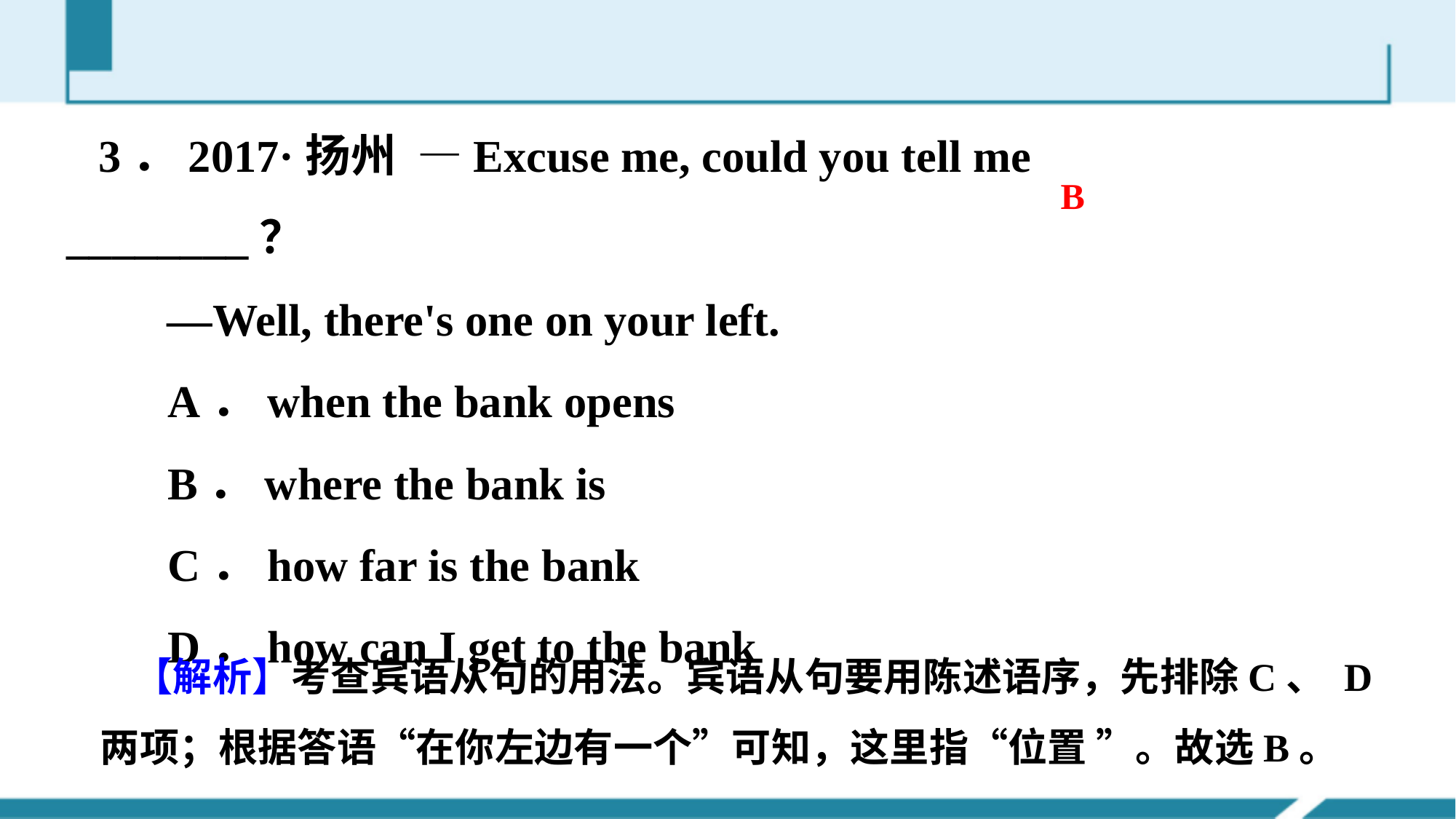

3．2017·扬州  —Excuse me, could you tell me ________？
      —Well, there's one on your left.
      A．when the bank opens
      B．where the bank is
      C．how far is the bank
      D．how can I get to the bank
B
【解析】考查宾语从句的用法。宾语从句要用陈述语序，先排除C、 D两项；根据答语“在你左边有一个”可知，这里指“位置 ”。故选B。